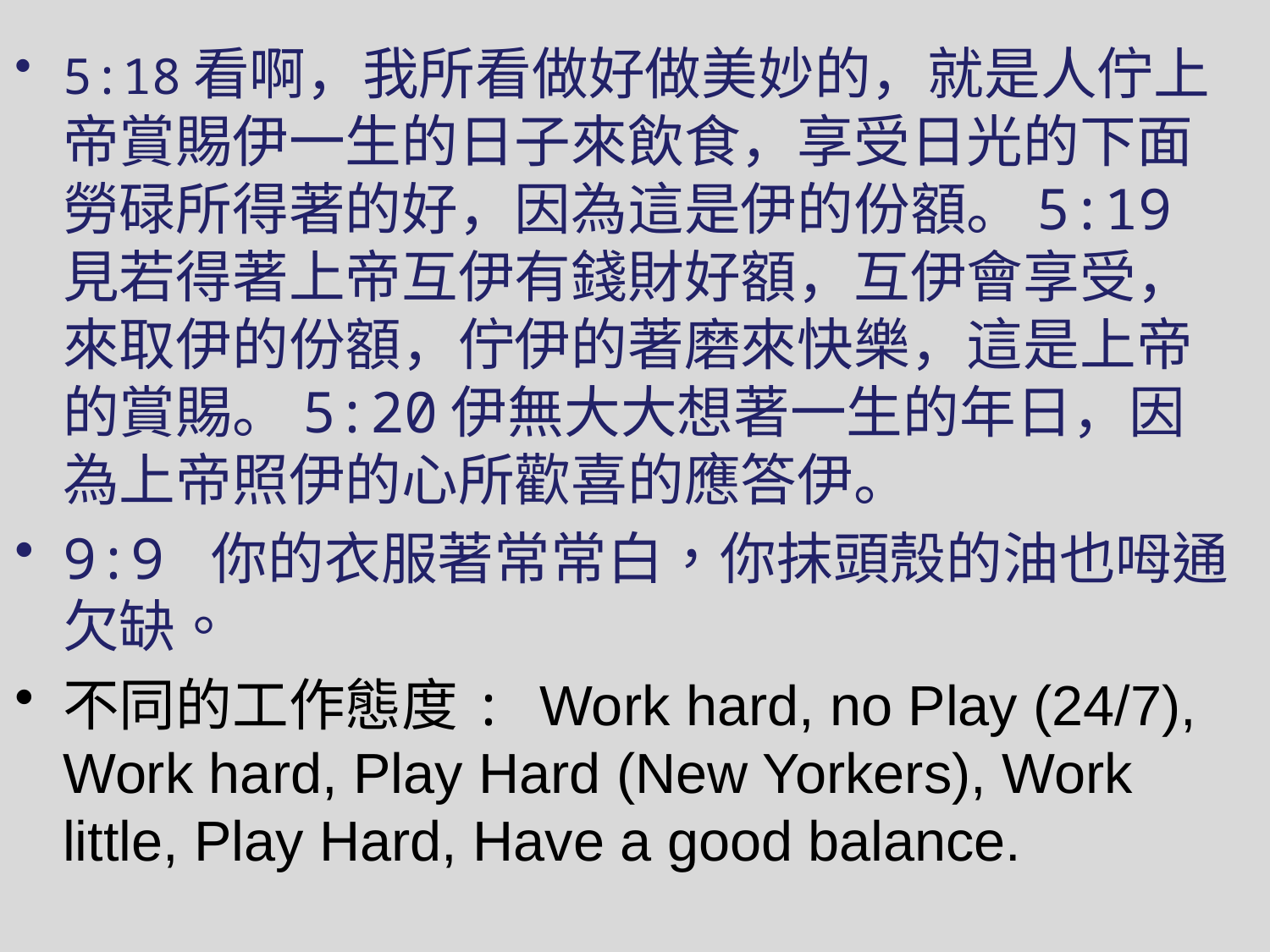

5:18看啊，我所看做好做美妙的，就是人佇上帝賞賜伊一生的日子來飲食，享受日光的下面勞碌所得著的好，因為這是伊的份額。5:19見若得著上帝互伊有錢財好額，互伊會享受，來取伊的份額，佇伊的著磨來快樂，這是上帝的賞賜。5:20伊無大大想著一生的年日，因為上帝照伊的心所歡喜的應答伊。
9:9 你的衣服著常常白，你抹頭殼的油也呣通欠缺。
不同的工作態度: Work hard, no Play (24/7),  Work hard, Play Hard (New Yorkers), Work little, Play Hard, Have a good balance.